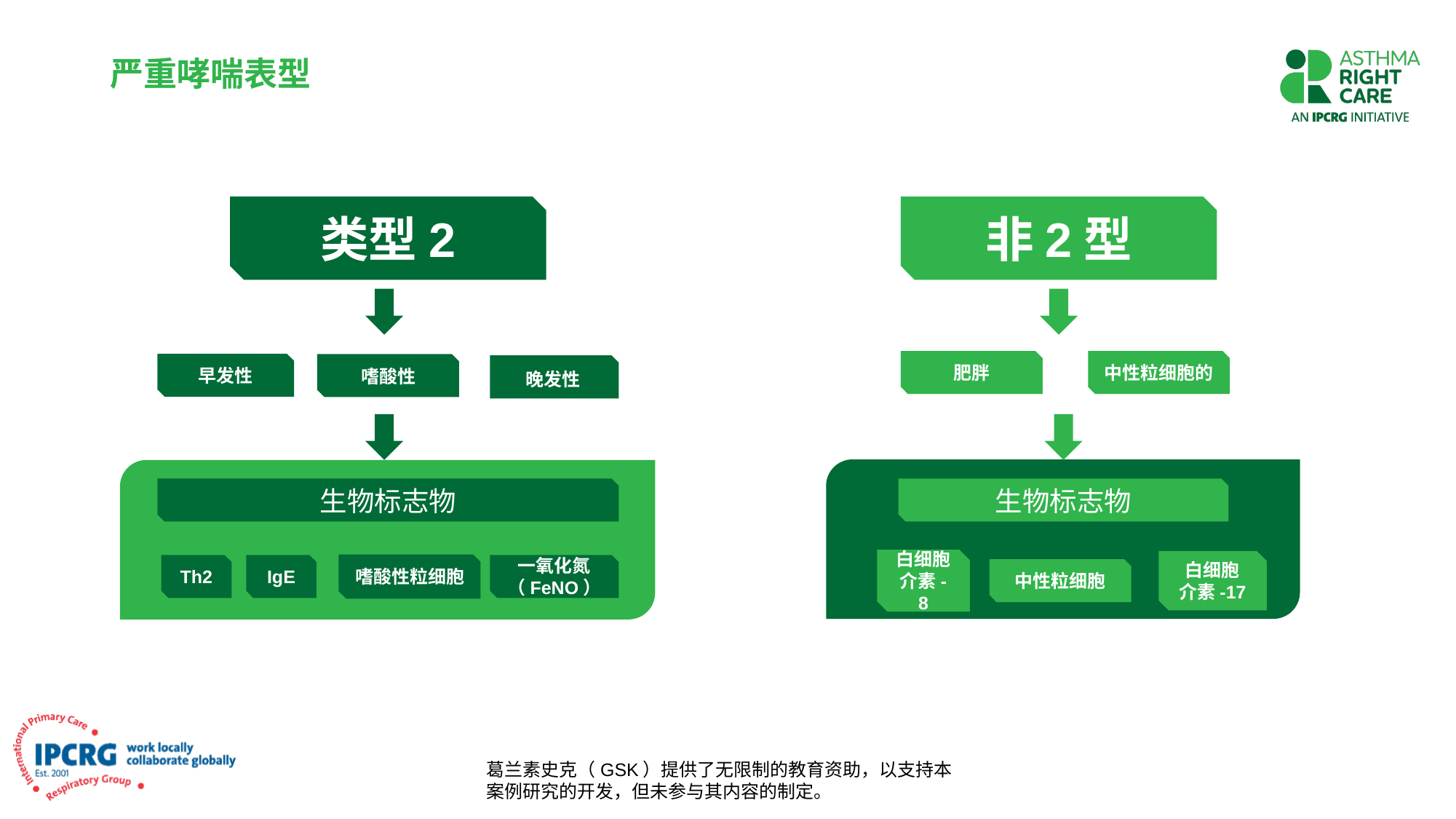

# 严重哮喘表型

非2型

类型2

肥胖

中性粒细胞的

早发性

嗜酸性

晚发性

生物标志物

生物标志物

白细胞介素-8

白细胞介素-17

嗜酸性粒细胞

一氧化氮（FeNO）

Th2

IgE

中性粒细胞